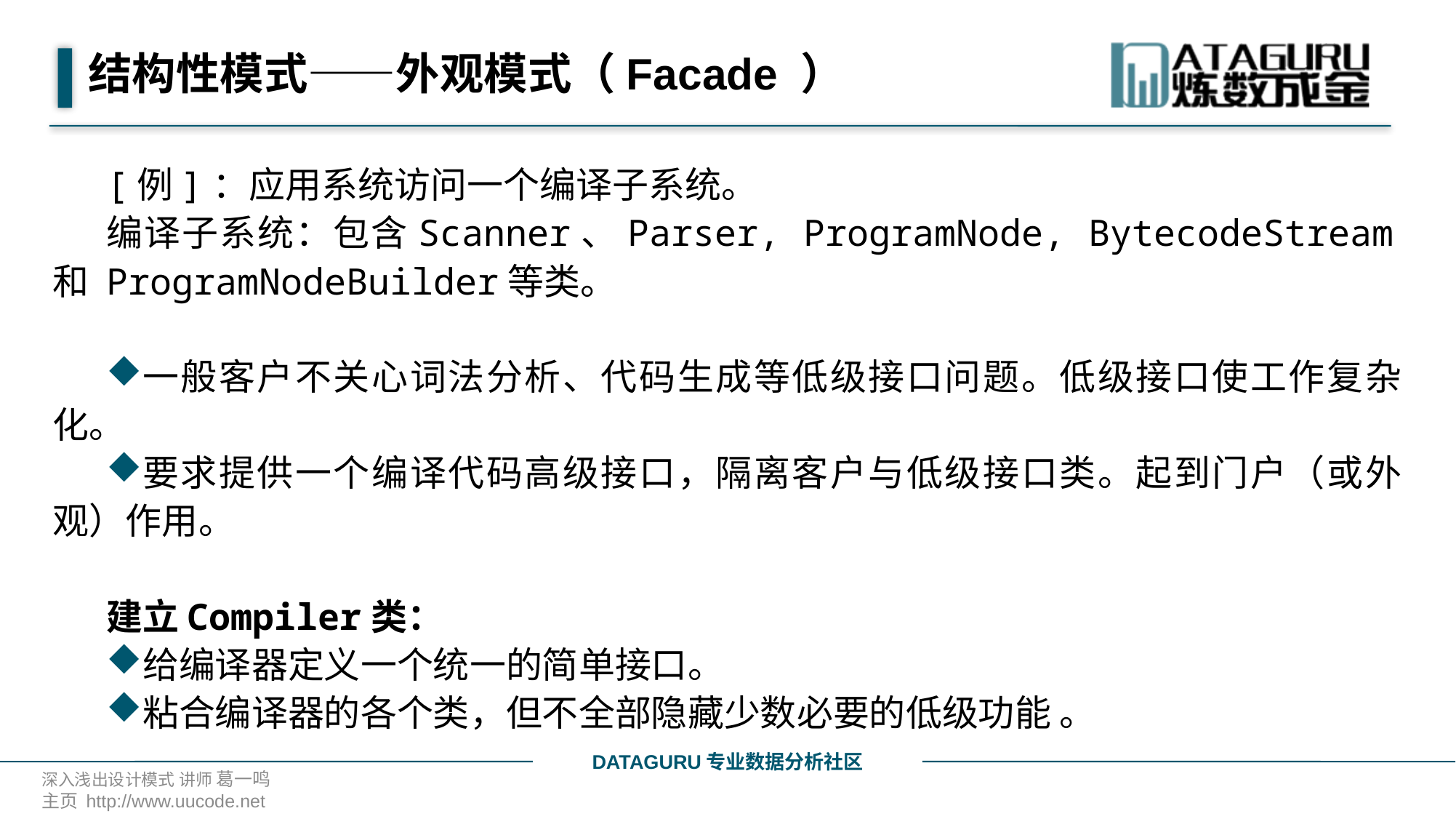

# 结构性模式——外观模式（Facade ）
[例]：应用系统访问一个编译子系统。
编译子系统：包含Scanner、Parser, ProgramNode, BytecodeStream和 ProgramNodeBuilder等类。

一般客户不关心词法分析、代码生成等低级接口问题。低级接口使工作复杂化。
要求提供一个编译代码高级接口，隔离客户与低级接口类。起到门户（或外观）作用。

建立Compiler类：
给编译器定义一个统一的简单接口。
粘合编译器的各个类，但不全部隐藏少数必要的低级功能 。